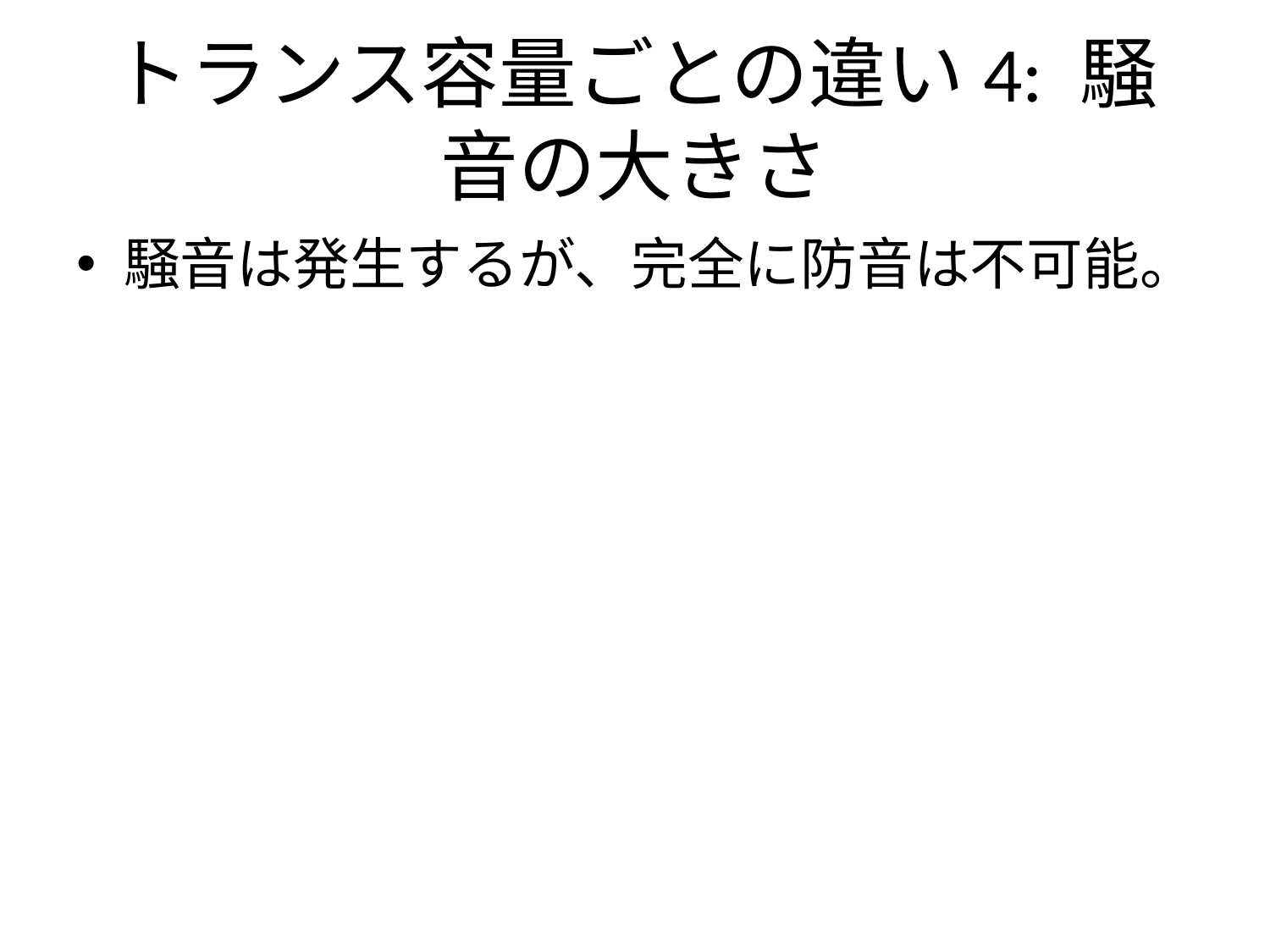

# トランス容量ごとの違い4: 騒音の大きさ
騒音は発生するが、完全に防音は不可能。